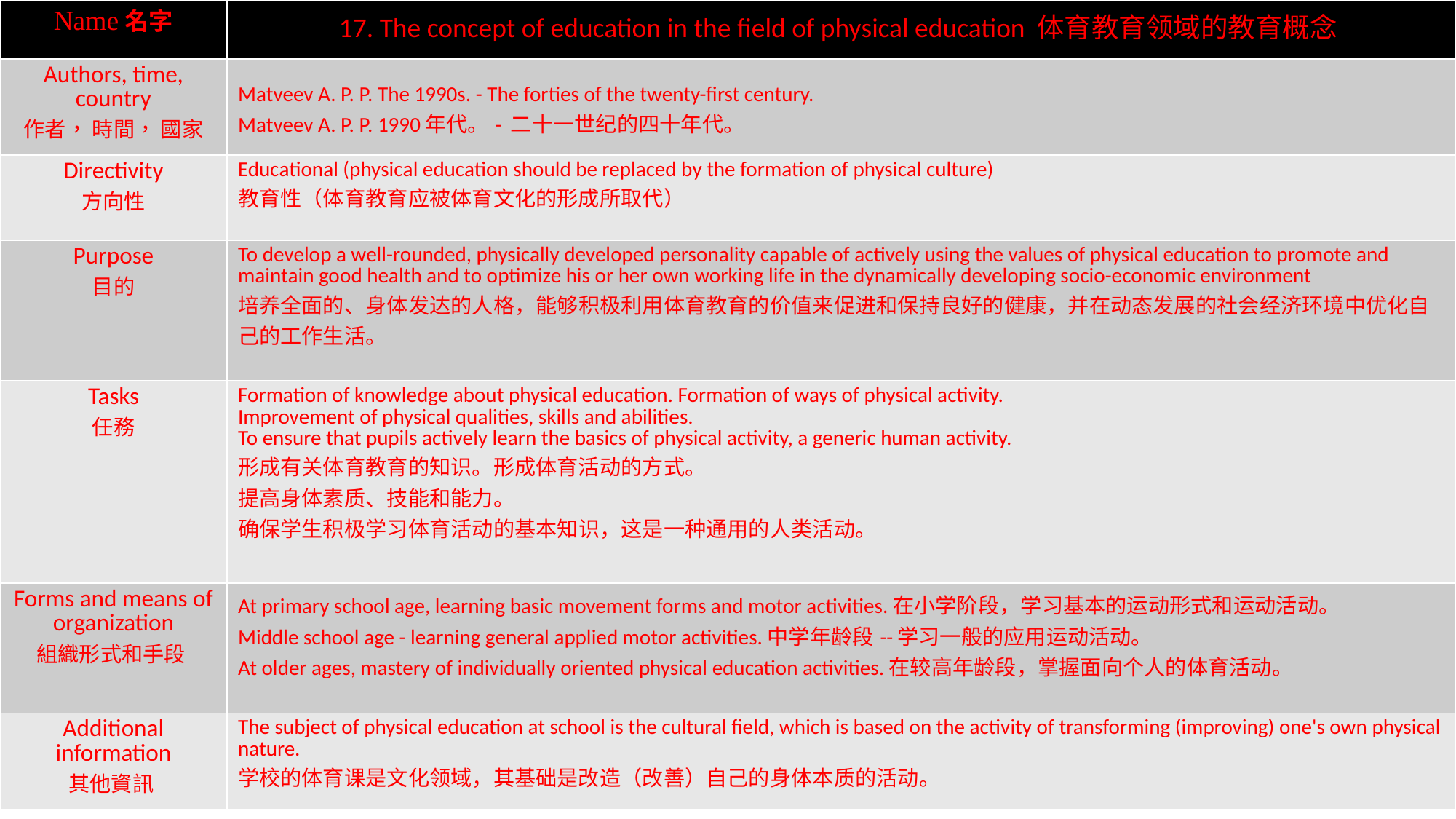

| Name名字 | 17. The concept of education in the field of physical education 体育教育领域的教育概念 |
| --- | --- |
| Authors, time, country 作者， 時間， 國家 | Matveev A. P. P. The 1990s. - The forties of the twenty-first century. Matveev A. P. P. 1990年代。- 二十一世纪的四十年代。 |
| Directivity 方向性 | Educational (physical education should be replaced by the formation of physical culture) 教育性（体育教育应被体育文化的形成所取代） |
| Purpose 目的 | To develop a well-rounded, physically developed personality capable of actively using the values of physical education to promote and maintain good health and to optimize his or her own working life in the dynamically developing socio-economic environment 培养全面的、身体发达的人格，能够积极利用体育教育的价值来促进和保持良好的健康，并在动态发展的社会经济环境中优化自己的工作生活。 |
| Tasks 任務 | Formation of knowledge about physical education. Formation of ways of physical activity. Improvement of physical qualities, skills and abilities. To ensure that pupils actively learn the basics of physical activity, a generic human activity. 形成有关体育教育的知识。形成体育活动的方式。 提高身体素质、技能和能力。 确保学生积极学习体育活动的基本知识，这是一种通用的人类活动。 |
| Forms and means of organization 組織形式和手段 | At primary school age, learning basic movement forms and motor activities.在小学阶段，学习基本的运动形式和运动活动。 Middle school age - learning general applied motor activities.中学年龄段--学习一般的应用运动活动。 At older ages, mastery of individually oriented physical education activities.在较高年龄段，掌握面向个人的体育活动。 |
| Additional information 其他資訊 | The subject of physical education at school is the cultural field, which is based on the activity of transforming (improving) one's own physical nature. 学校的体育课是文化领域，其基础是改造（改善）自己的身体本质的活动。 |